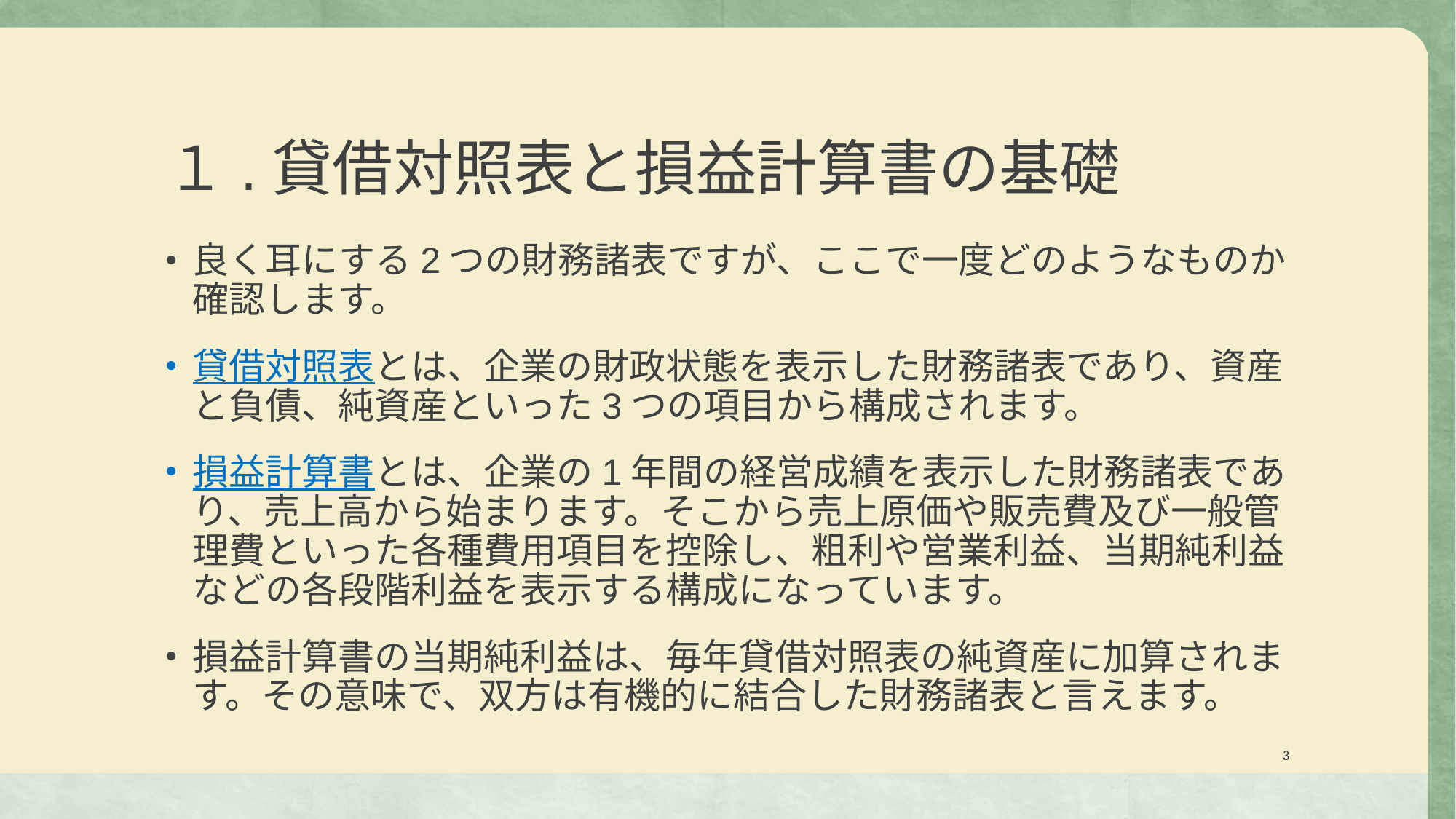

# １.貸借対照表と損益計算書の基礎
良く耳にする2つの財務諸表ですが、ここで一度どのようなものか確認します。
貸借対照表とは、企業の財政状態を表示した財務諸表であり、資産と負債、純資産といった3つの項目から構成されます。
損益計算書とは、企業の1年間の経営成績を表示した財務諸表であり、売上高から始まります。そこから売上原価や販売費及び一般管理費といった各種費用項目を控除し、粗利や営業利益、当期純利益などの各段階利益を表示する構成になっています。
損益計算書の当期純利益は、毎年貸借対照表の純資産に加算されます。その意味で、双方は有機的に結合した財務諸表と言えます。
3